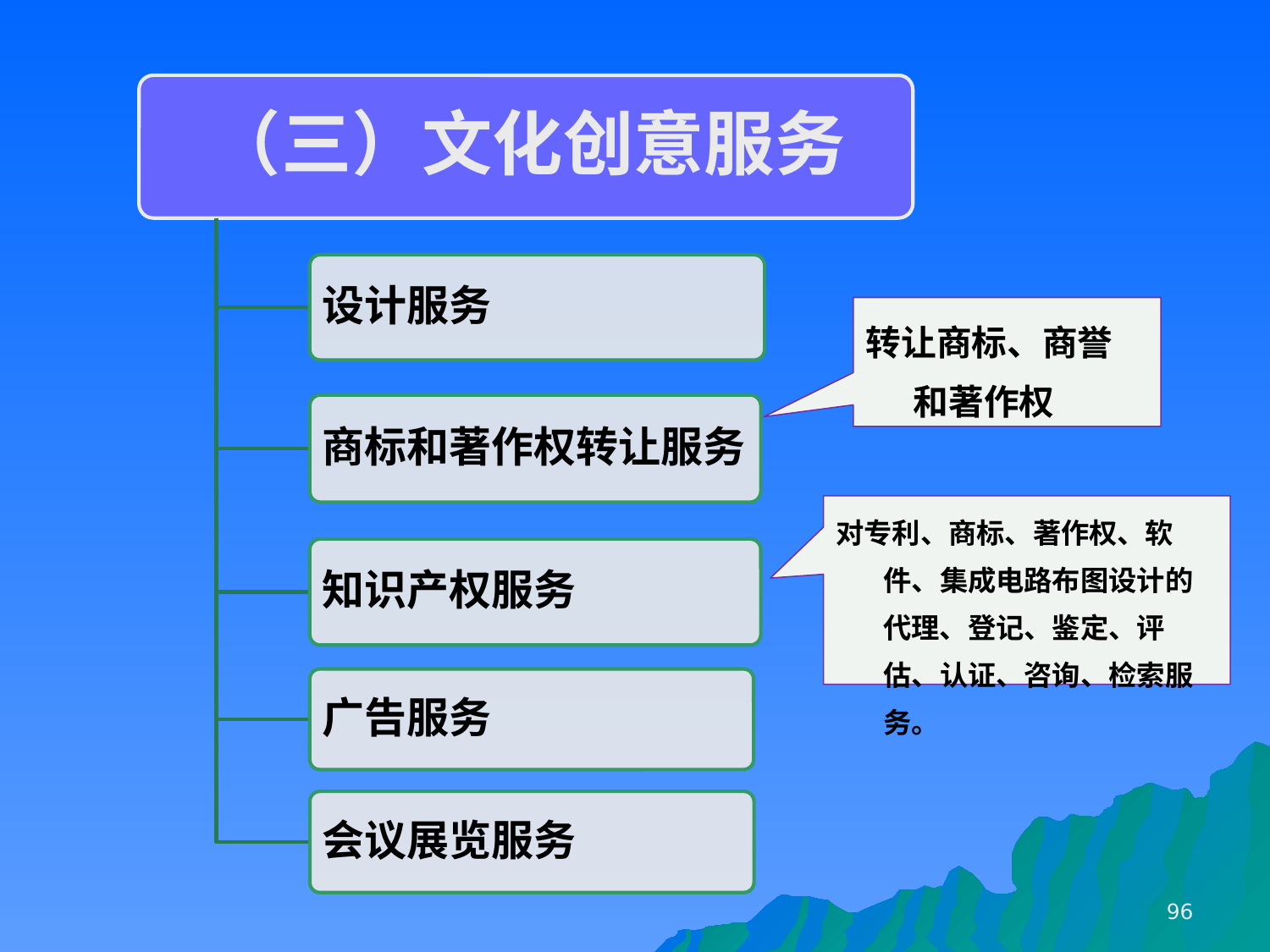

（三）文化创意服务
设计服务
商标和著作权转让服务
知识产权服务
广告服务
会议展览服务
转让商标、商誉和著作权
对专利、商标、著作权、软件、集成电路布图设计的代理、登记、鉴定、评估、认证、咨询、检索服务。
96